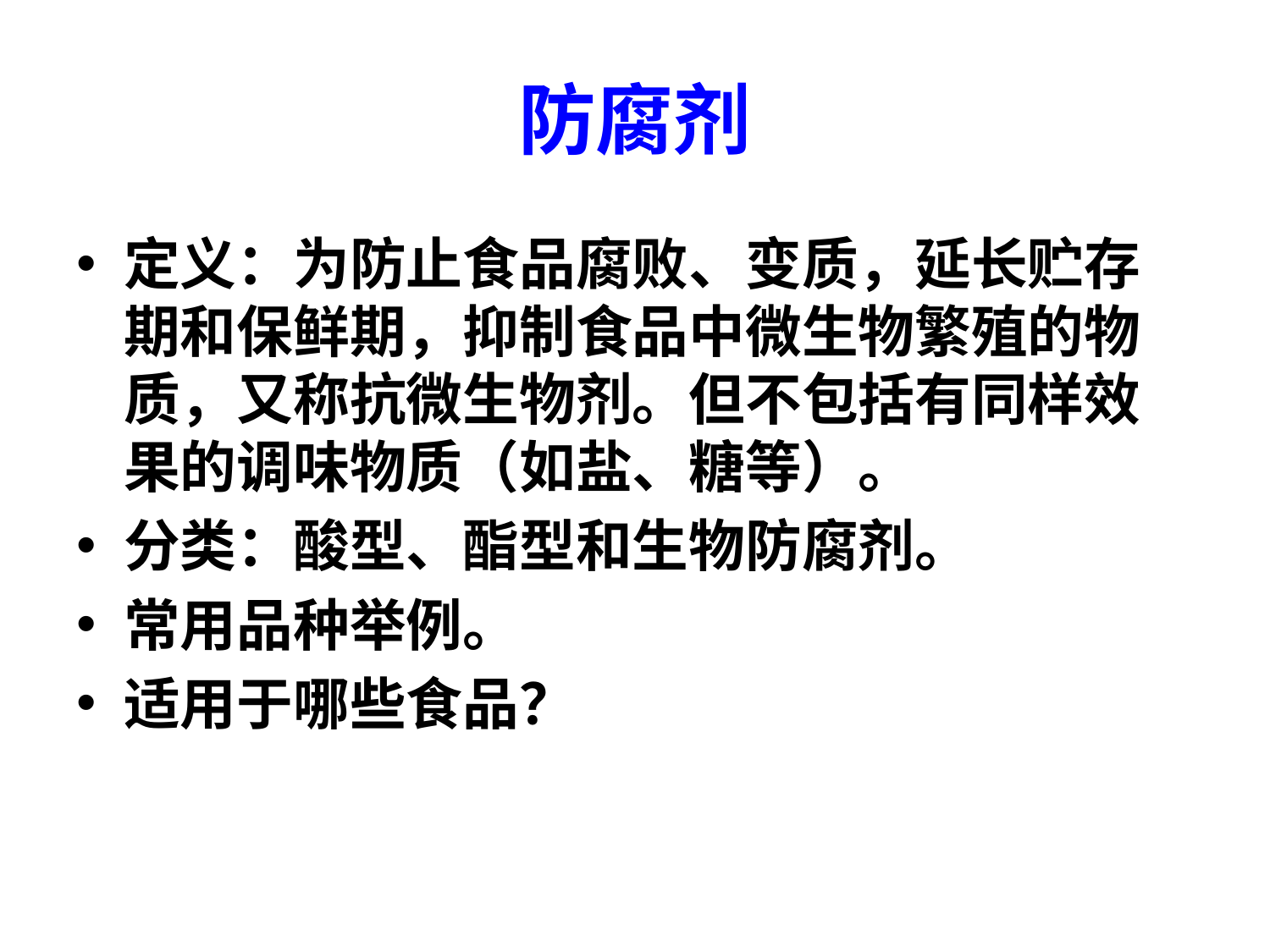

# 防腐剂
定义：为防止食品腐败、变质，延长贮存期和保鲜期，抑制食品中微生物繁殖的物质，又称抗微生物剂。但不包括有同样效果的调味物质（如盐、糖等）。
分类：酸型、酯型和生物防腐剂。
常用品种举例。
适用于哪些食品？